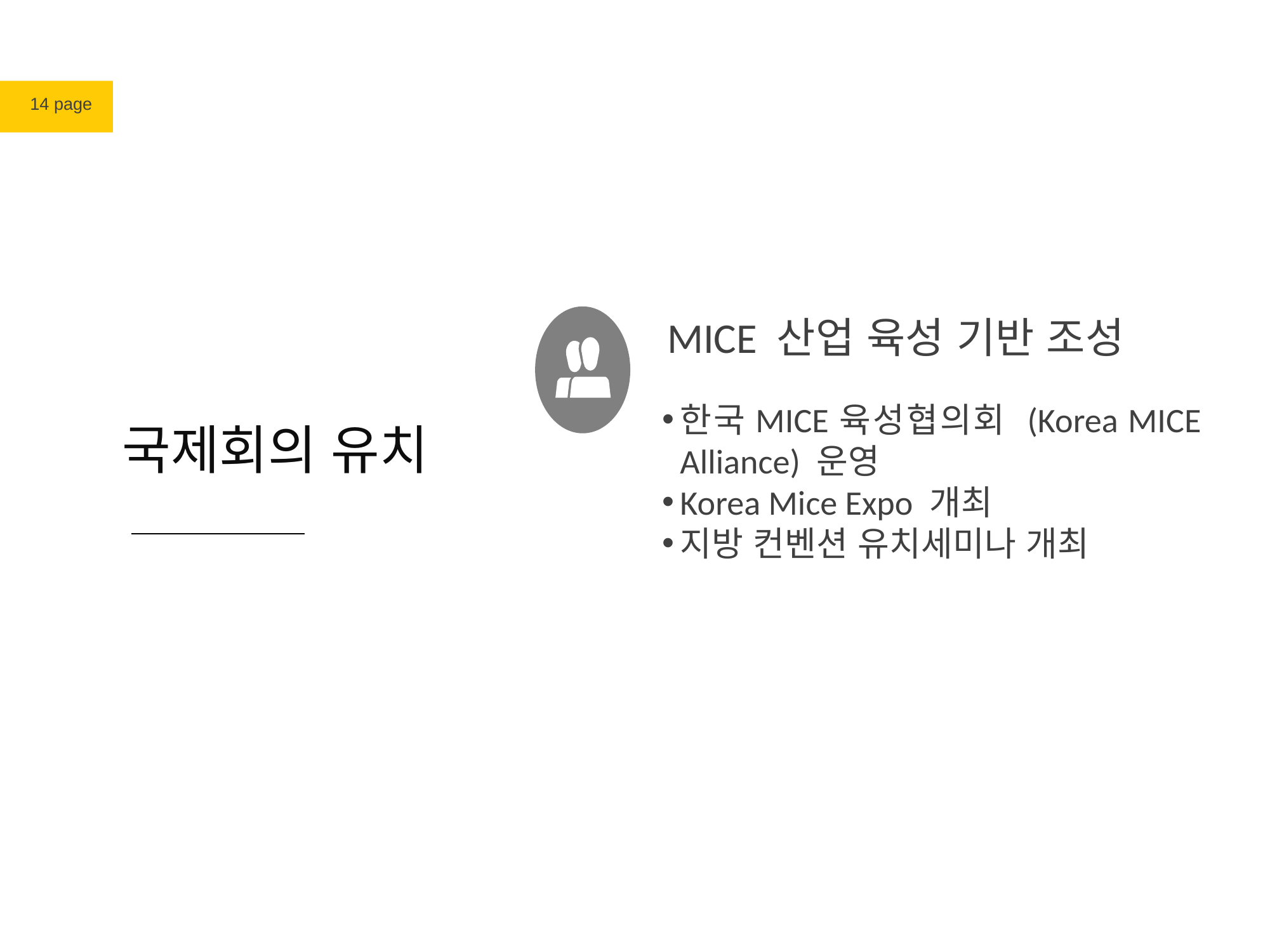

14 page

MICE 산업 육성 기반 조성
한국MICE육성협의회 (Korea MICE Alliance) 운영
Korea Mice Expo 개최
지방 컨벤션 유치세미나 개최
국제회의 유치